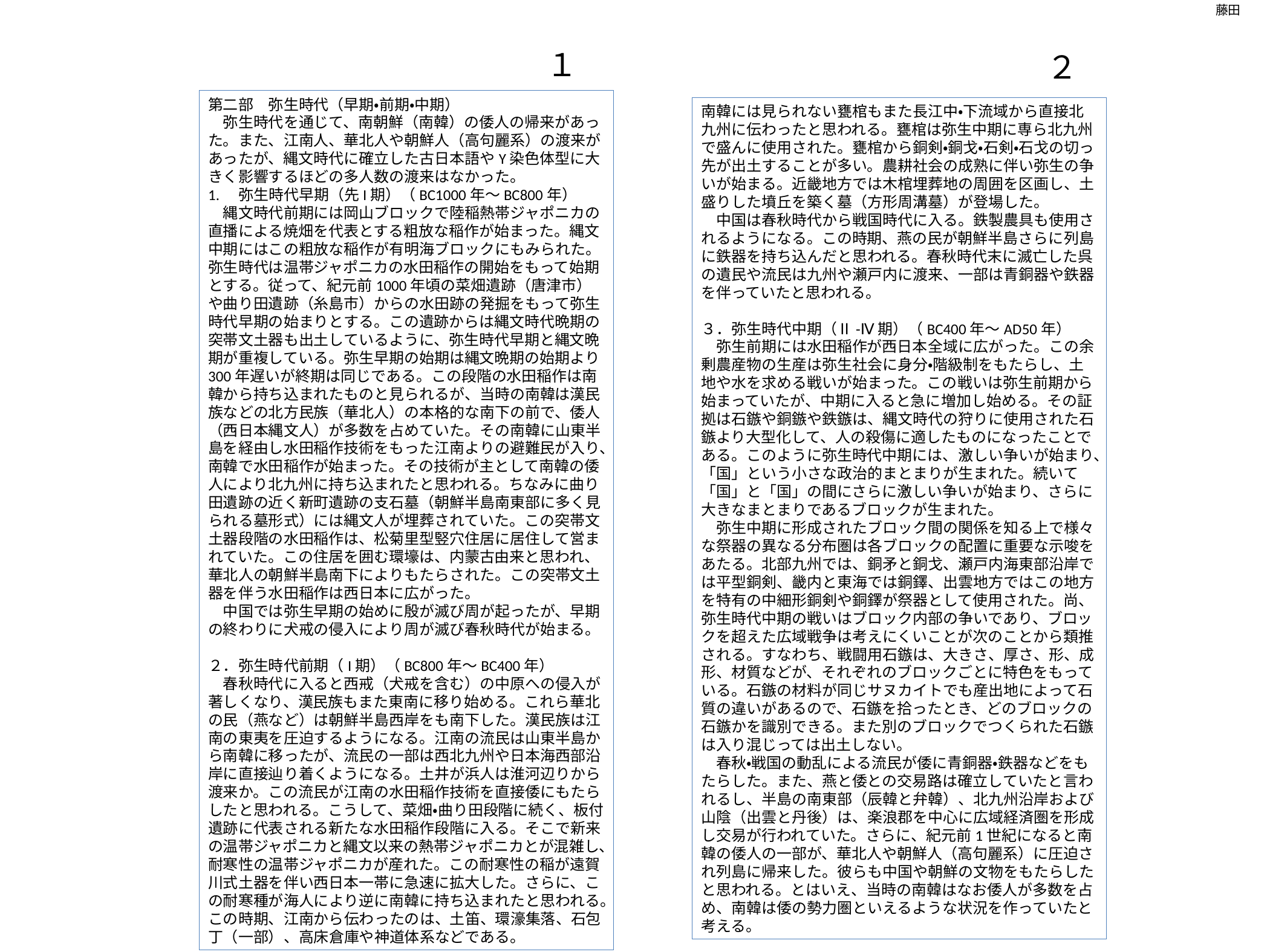

藤田
１
２
第二部　弥生時代（早期・前期・中期）
　弥生時代を通じて、南朝鮮（南韓）の倭人の帰来があった。また、江南人、華北人や朝鮮人（高句麗系）の渡来があったが、縄文時代に確立した古日本語やY染色体型に大きく影響するほどの多人数の渡来はなかった。
1.　弥生時代早期（先I期）（BC1000年～BC800年）
　縄文時代前期には岡山ブロックで陸稲熱帯ジャポニカの直播による焼畑を代表とする粗放な稲作が始まった。縄文中期にはこの粗放な稲作が有明海ブロックにもみられた。弥生時代は温帯ジャポニカの水田稲作の開始をもって始期とする。従って、紀元前1000年頃の菜畑遺跡（唐津市）や曲り田遺跡（糸島市）からの水田跡の発掘をもって弥生時代早期の始まりとする。この遺跡からは縄文時代晩期の突帯文土器も出土しているように、弥生時代早期と縄文晩期が重複している。弥生早期の始期は縄文晩期の始期より300年遅いが終期は同じである。この段階の水田稲作は南韓から持ち込まれたものと見られるが、当時の南韓は漢民族などの北方民族（華北人）の本格的な南下の前で、倭人（西日本縄文人）が多数を占めていた。その南韓に山東半島を経由し水田稲作技術をもった江南よりの避難民が入り、南韓で水田稲作が始まった。その技術が主として南韓の倭人により北九州に持ち込まれたと思われる。ちなみに曲り田遺跡の近く新町遺跡の支石墓（朝鮮半島南東部に多く見られる墓形式）には縄文人が埋葬されていた。この突帯文土器段階の水田稲作は、松菊里型竪穴住居に居住して営まれていた。この住居を囲む環壕は、内蒙古由来と思われ、華北人の朝鮮半島南下によりもたらされた。この突帯文土器を伴う水田稲作は西日本に広がった。
　中国では弥生早期の始めに殷が滅び周が起ったが、早期の終わりに犬戒の侵入により周が滅び春秋時代が始まる。

２．弥生時代前期（I期）（BC800年～BC400年）
　春秋時代に入ると西戒（犬戒を含む）の中原への侵入が著しくなり、漢民族もまた東南に移り始める。これら華北の民（燕など）は朝鮮半島西岸をも南下した。漢民族は江南の東夷を圧迫するようになる。江南の流民は山東半島から南韓に移ったが、流民の一部は西北九州や日本海西部沿岸に直接辿り着くようになる。土井が浜人は淮河辺りから渡来か。この流民が江南の水田稲作技術を直接倭にもたらしたと思われる。こうして、菜畑・曲り田段階に続く、板付遺跡に代表される新たな水田稲作段階に入る。そこで新来の温帯ジャポニカと縄文以来の熱帯ジャポニカとが混雑し、耐寒性の温帯ジャポニカが産れた。この耐寒性の稲が遠賀川式土器を伴い西日本一帯に急速に拡大した。さらに、この耐寒種が海人により逆に南韓に持ち込まれたと思われる。この時期、江南から伝わったのは、土笛、環濠集落、石包丁（一部）、高床倉庫や神道体系などである。
南韓には見られない甕棺もまた長江中・下流域から直接北九州に伝わったと思われる。甕棺は弥生中期に専ら北九州で盛んに使用された。甕棺から銅剣・銅戈・石剣・石戈の切っ先が出土することが多い。農耕社会の成熟に伴い弥生の争いが始まる。近畿地方では木棺埋葬地の周囲を区画し、土盛りした墳丘を築く墓（方形周溝墓）が登場した。
　中国は春秋時代から戦国時代に入る。鉄製農具も使用されるようになる。この時期、燕の民が朝鮮半島さらに列島に鉄器を持ち込んだと思われる。春秋時代末に滅亡した呉の遺民や流民は九州や瀬戸内に渡来、一部は青銅器や鉄器を伴っていたと思われる。

３．弥生時代中期（Ⅱ-Ⅳ期）（BC400年～AD50年）
　弥生前期には水田稲作が西日本全域に広がった。この余剰農産物の生産は弥生社会に身分・階級制をもたらし、土地や水を求める戦いが始まった。この戦いは弥生前期から始まっていたが、中期に入ると急に増加し始める。その証拠は石鏃や銅鏃や鉄鏃は、縄文時代の狩りに使用された石鏃より大型化して、人の殺傷に適したものになったことである。このように弥生時代中期には、激しい争いが始まり、「国」という小さな政治的まとまりが生まれた。続いて「国」と「国」の間にさらに激しい争いが始まり、さらに大きなまとまりであるブロックが生まれた。
　弥生中期に形成されたブロック間の関係を知る上で様々な祭器の異なる分布圏は各ブロックの配置に重要な示唆をあたる。北部九州では、銅矛と銅戈、瀬戸内海東部沿岸では平型銅剣、畿内と東海では銅鐸、出雲地方ではこの地方を特有の中細形銅剣や銅鐸が祭器として使用された。尚、弥生時代中期の戦いはブロック内部の争いであり、ブロックを超えた広域戦争は考えにくいことが次のことから類推される。すなわち、戦闘用石鏃は、大きさ、厚さ、形、成形、材質などが、それぞれのブロックごとに特色をもっている。石鏃の材料が同じサヌカイトでも産出地によって石質の違いがあるので、石鏃を拾ったとき、どのブロックの石鏃かを識別できる。また別のブロックでつくられた石鏃は入り混じっては出土しない。
　春秋・戦国の動乱による流民が倭に青銅器・鉄器などをもたらした。また、燕と倭との交易路は確立していたと言われるし、半島の南東部（辰韓と弁韓）、北九州沿岸および山陰（出雲と丹後）は、楽浪郡を中心に広域経済圏を形成し交易が行われていた。さらに、紀元前1世紀になると南韓の倭人の一部が、華北人や朝鮮人（高句麗系）に圧迫され列島に帰来した。彼らも中国や朝鮮の文物をもたらしたと思われる。とはいえ、当時の南韓はなお倭人が多数を占め、南韓は倭の勢力圏といえるような状況を作っていたと考える。